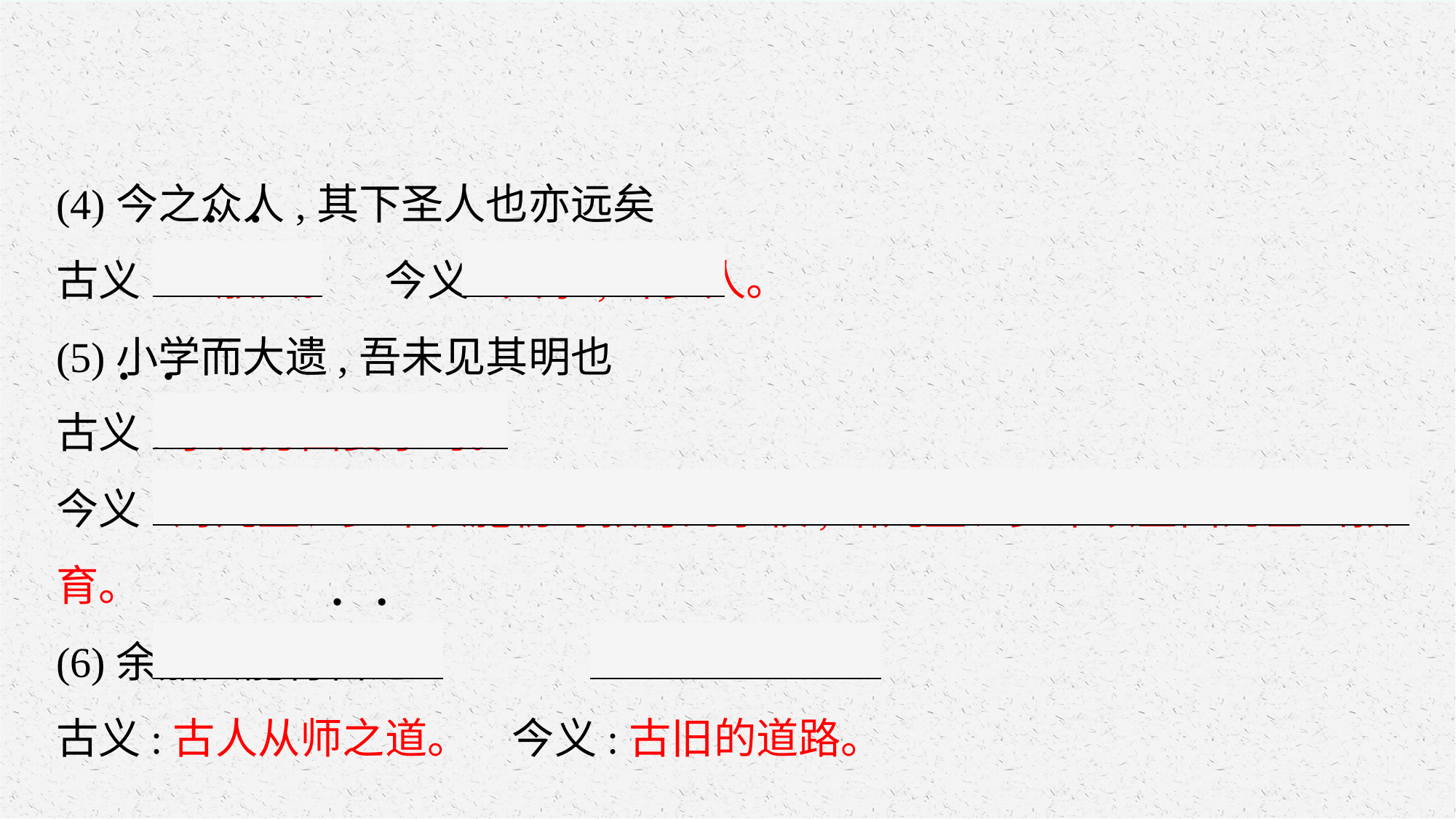

(4)今之众人,其下圣人也亦远矣
古义:一般人。　今义:大家;许多人。
(5)小学而大遗,吾未见其明也
古义:小的方面要学习。
今义:对儿童、少年实施初等教育的学校,给儿童、少年以全面的基础教育。
(6)余嘉其能行古道
古义:古人从师之道。　今义:古旧的道路。
·
·
·
·
·
·